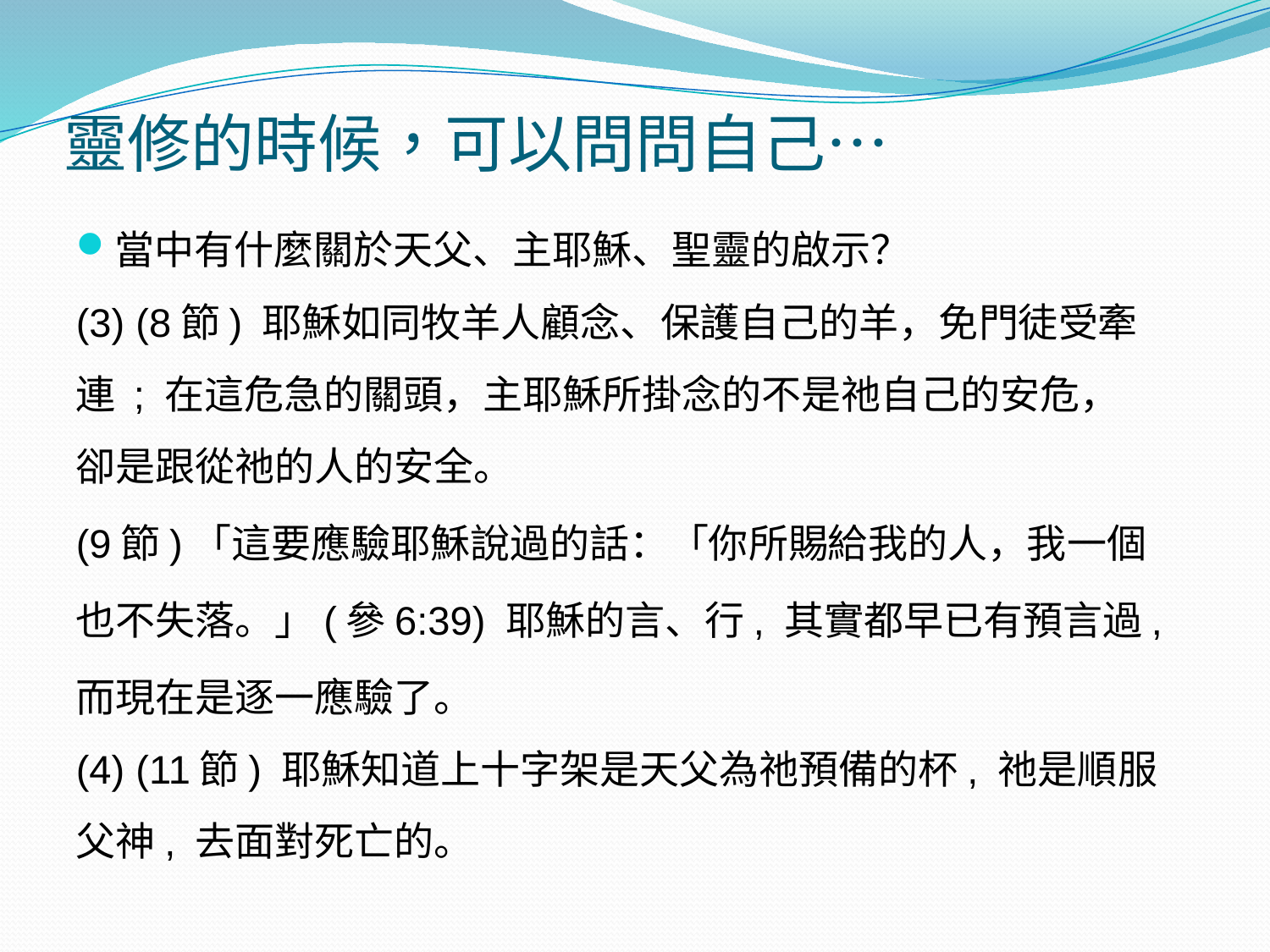

# 靈修的時候，可以問問⾃⼰…
當中有什麼關於天父、主耶穌、聖靈的啟示？
(3) (8節) 耶穌如同牧羊人顧念、保護自己的羊，免門徒受牽
連 ; 在這危急的關頭，主耶穌所掛念的不是祂自己的安危，
卻是跟從祂的人的安全。
(9節)「這要應驗耶穌說過的話：「你所賜給我的人，我一個
也不失落。」(參6:39) 耶穌的言、行, 其實都早已有預言過,
而現在是逐一應驗了。
(4) (11節) 耶穌知道上十字架是天父為祂預備的杯, 祂是順服
父神, 去面對死亡的。